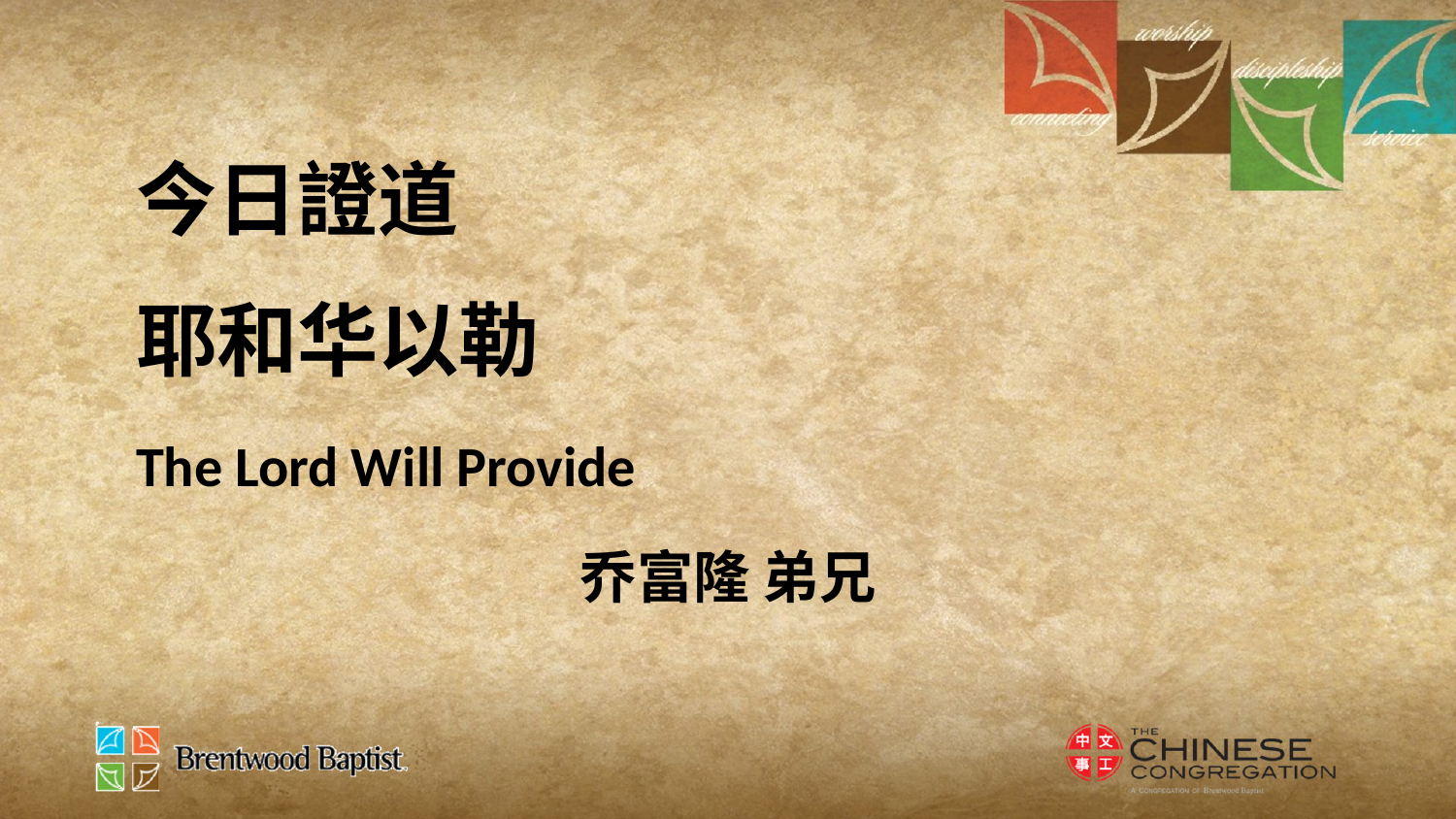

今日證道

耶和华以勒

The Lord Will Provide

乔富隆 弟兄